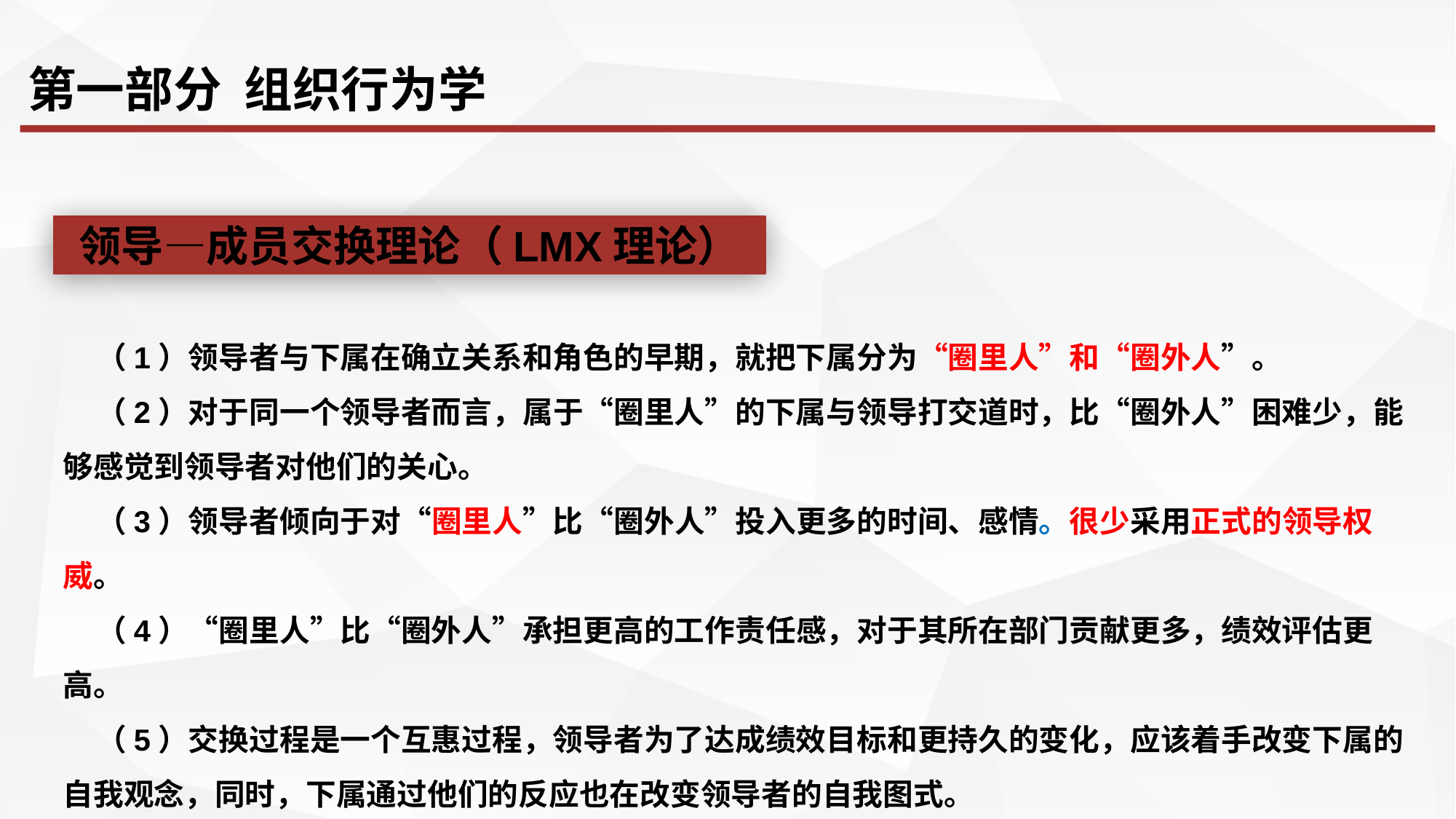

第一部分  组织行为学

领导—成员交换理论（LMX理论）
（1）领导者与下属在确立关系和角色的早期，就把下属分为“圈里人”和“圈外人”。
（2）对于同一个领导者而言，属于“圈里人”的下属与领导打交道时，比“圈外人”困难少，能够感觉到领导者对他们的关心。
（3）领导者倾向于对“圈里人”比“圈外人”投入更多的时间、感情。很少采用正式的领导权威。
（4）“圈里人”比“圈外人”承担更高的工作责任感，对于其所在部门贡献更多，绩效评估更高。
（5）交换过程是一个互惠过程，领导者为了达成绩效目标和更持久的变化，应该着手改变下属的自我观念，同时，下属通过他们的反应也在改变领导者的自我图式。
（6）领导者和下属两者都作为个体，通过团体进行反馈。